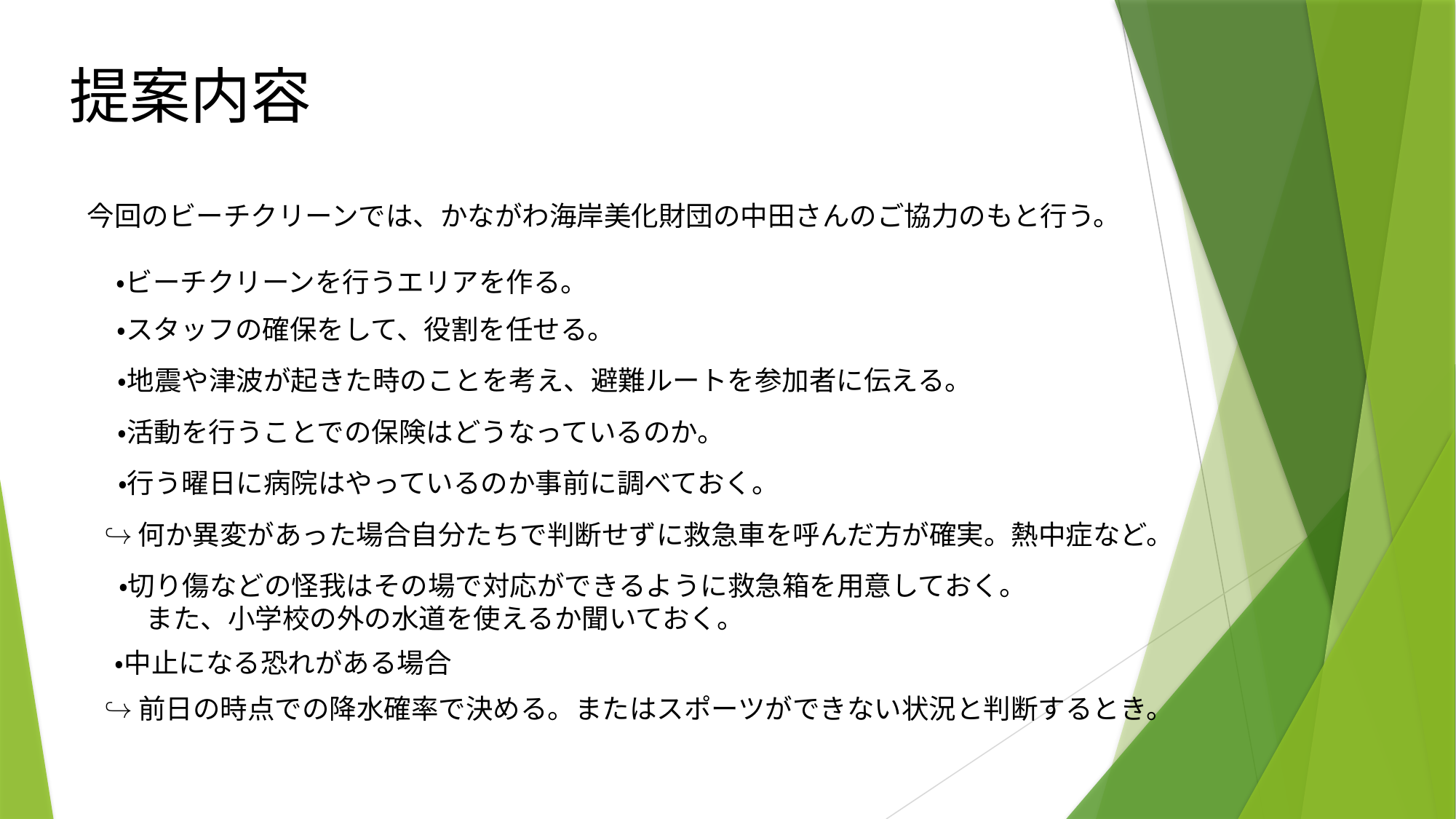

提案内容
今回のビーチクリーンでは、かながわ海岸美化財団の中田さんのご協力のもと行う。
・ビーチクリーンを行うエリアを作る。
・スタッフの確保をして、役割を任せる。
・地震や津波が起きた時のことを考え、避難ルートを参加者に伝える。
・活動を行うことでの保険はどうなっているのか。
・行う曜日に病院はやっているのか事前に調べておく。
↪︎何か異変があった場合自分たちで判断せずに救急車を呼んだ方が確実。熱中症など。
・切り傷などの怪我はその場で対応ができるように救急箱を用意しておく。
　また、小学校の外の水道を使えるか聞いておく。
・中止になる恐れがある場合
↪︎前日の時点での降水確率で決める。またはスポーツができない状況と判断するとき。